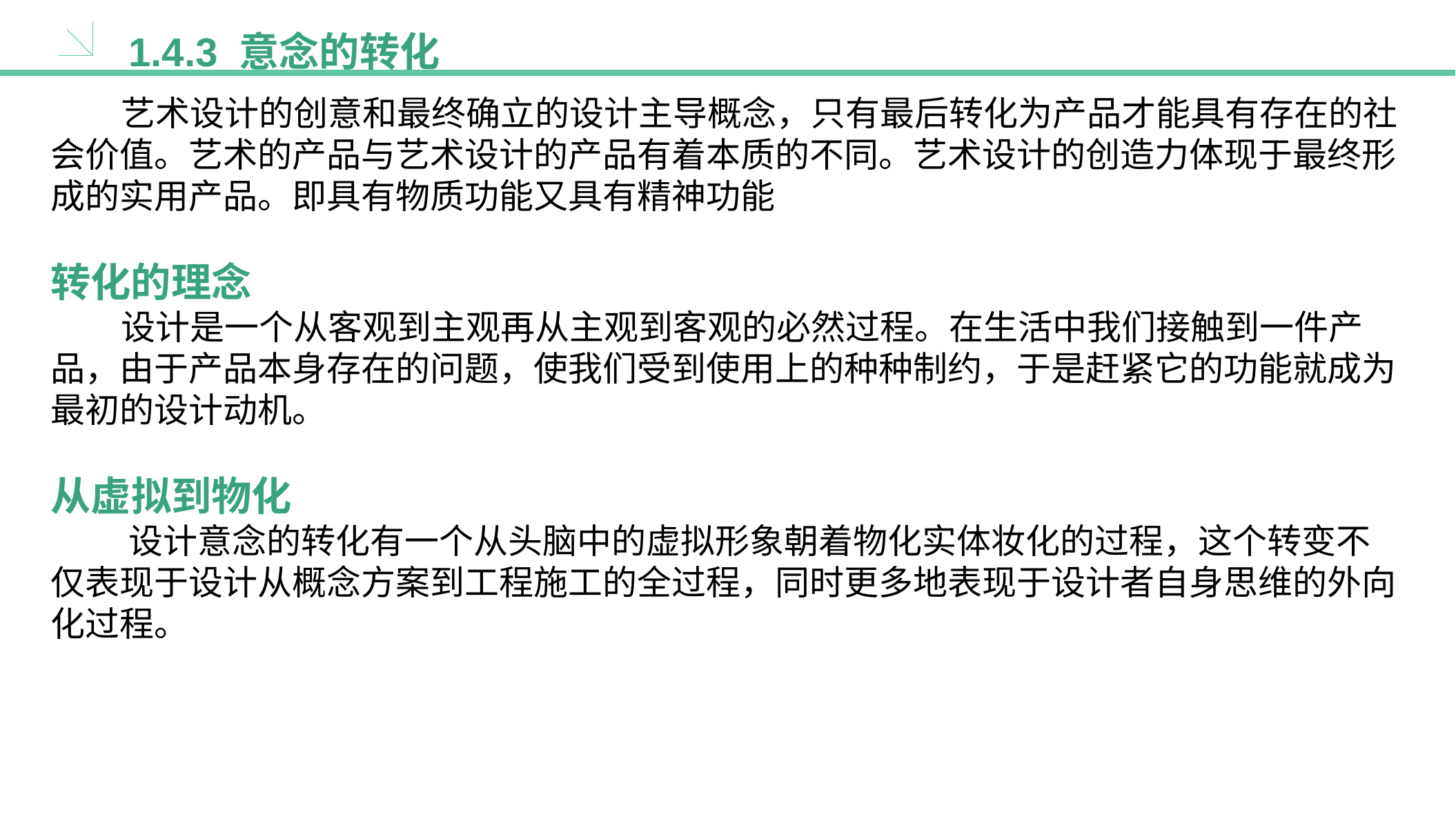

1.4.3 意念的转化
        艺术设计的创意和最终确立的设计主导概念，只有最后转化为产品才能具有存在的社会价值。艺术的产品与艺术设计的产品有着本质的不同。艺术设计的创造力体现于最终形成的实用产品。即具有物质功能又具有精神功能

转化的理念
        设计是一个从客观到主观再从主观到客观的必然过程。在生活中我们接触到一件产品，由于产品本身存在的问题，使我们受到使用上的种种制约，于是赶紧它的功能就成为最初的设计动机。

从虚拟到物化
         设计意念的转化有一个从头脑中的虚拟形象朝着物化实体妆化的过程，这个转变不仅表现于设计从概念方案到工程施工的全过程，同时更多地表现于设计者自身思维的外向化过程。